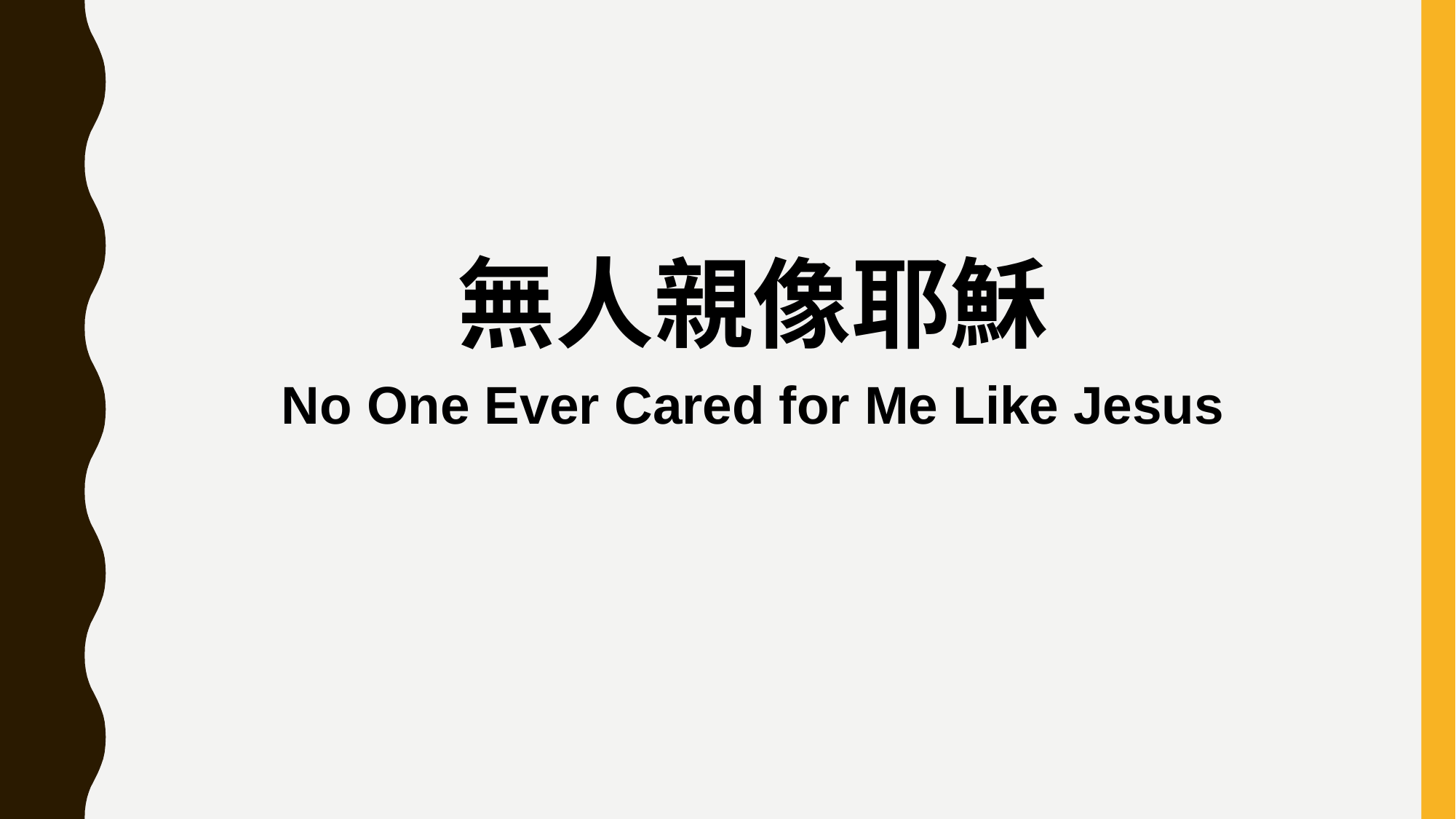

無人親像耶穌
No One Ever Cared for Me Like Jesus